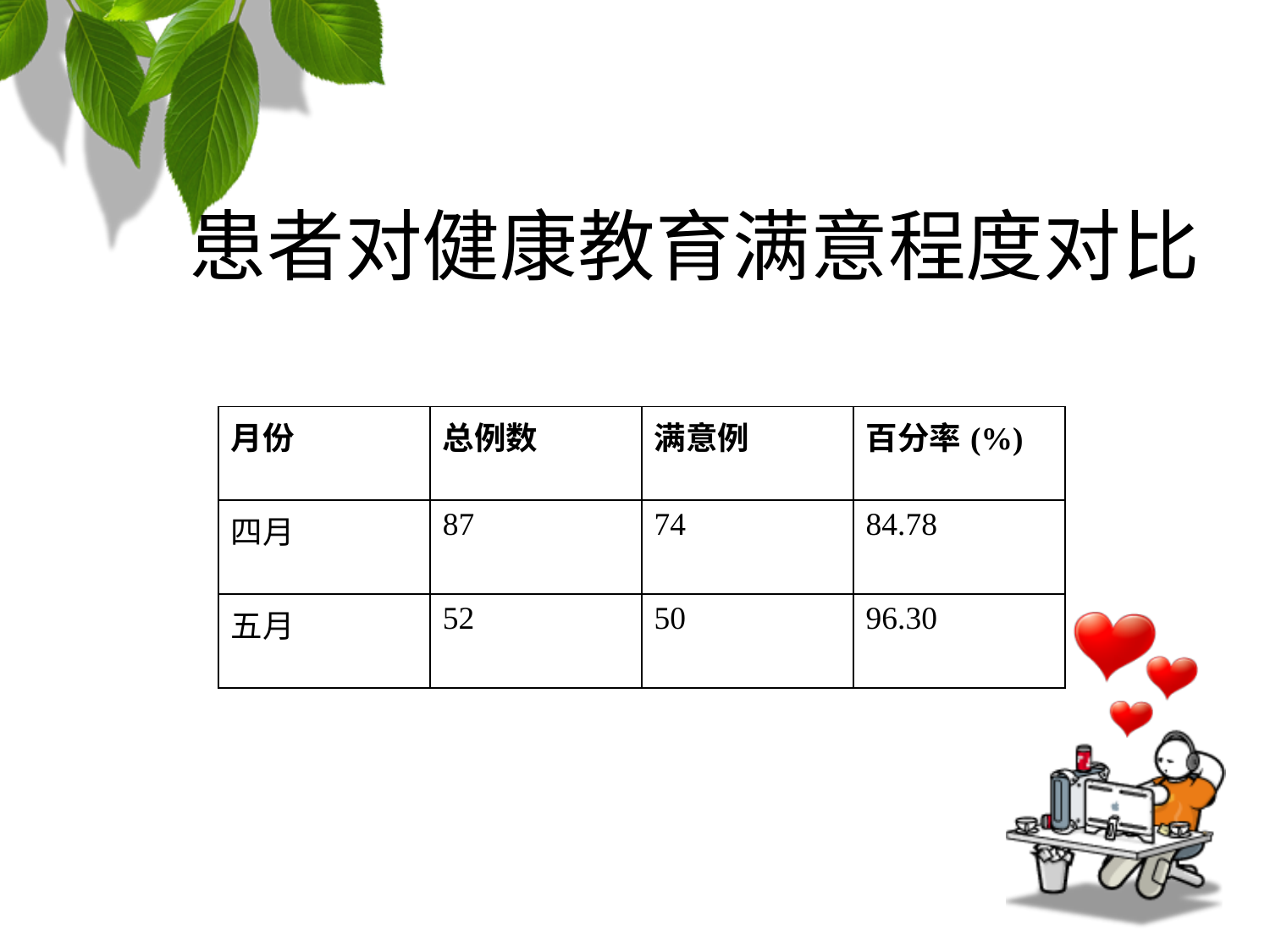

# 患者对健康教育满意程度对比
| 月份 | 总例数 | 满意例 | 百分率(%) |
| --- | --- | --- | --- |
| 四月 | 87 | 74 | 84.78 |
| 五月 | 52 | 50 | 96.30 |